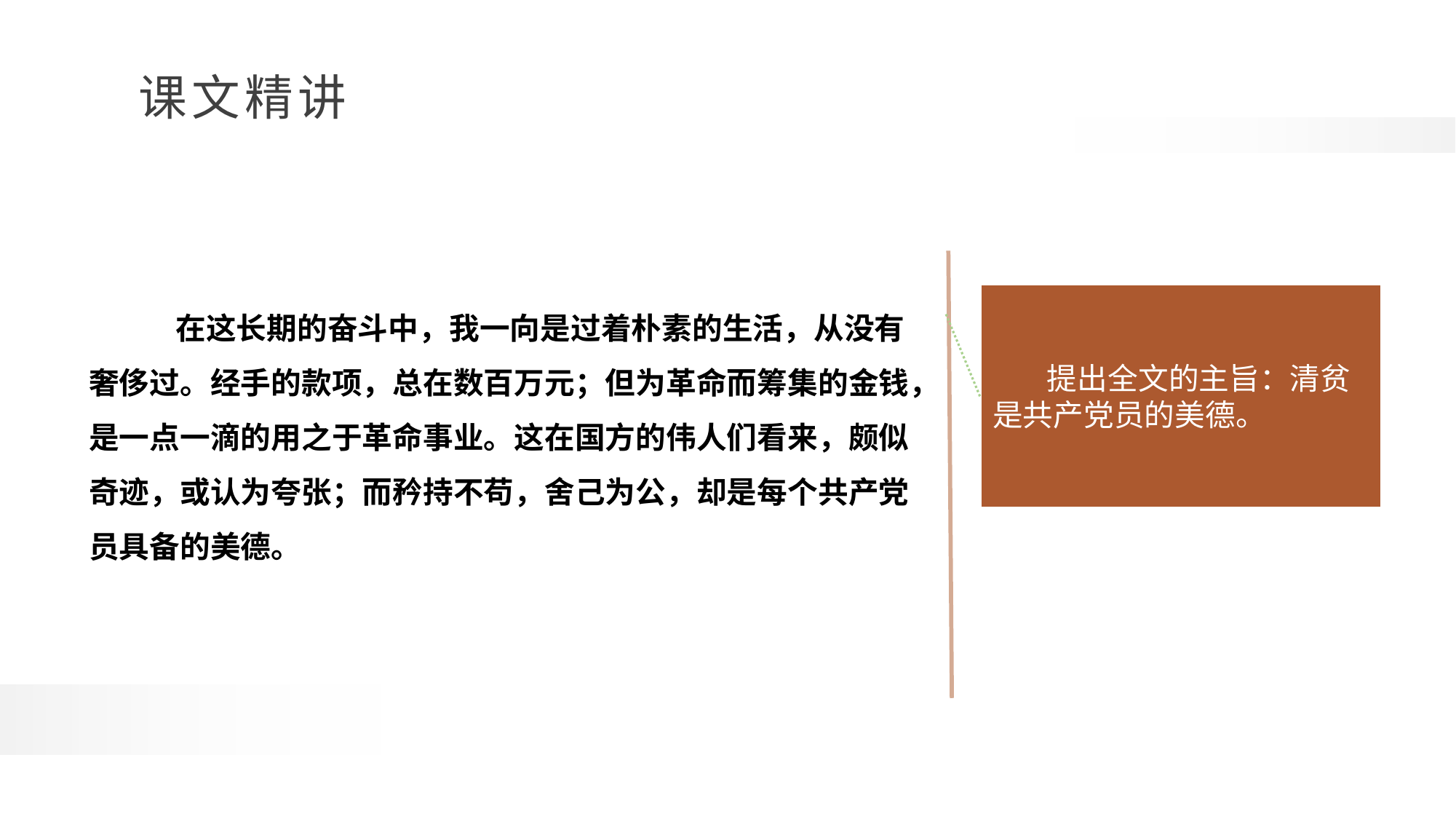

在这长期的奋斗中，我一向是过着朴素的生活，从没有奢侈过。经手的款项，总在数百万元；但为革命而筹集的金钱，是一点一滴的用之于革命事业。这在国方的伟人们看来，颇似奇迹，或认为夸张；而矜持不苟，舍己为公，却是每个共产党员具备的美德。
       提出全文的主旨：清贫是共产党员的美德。